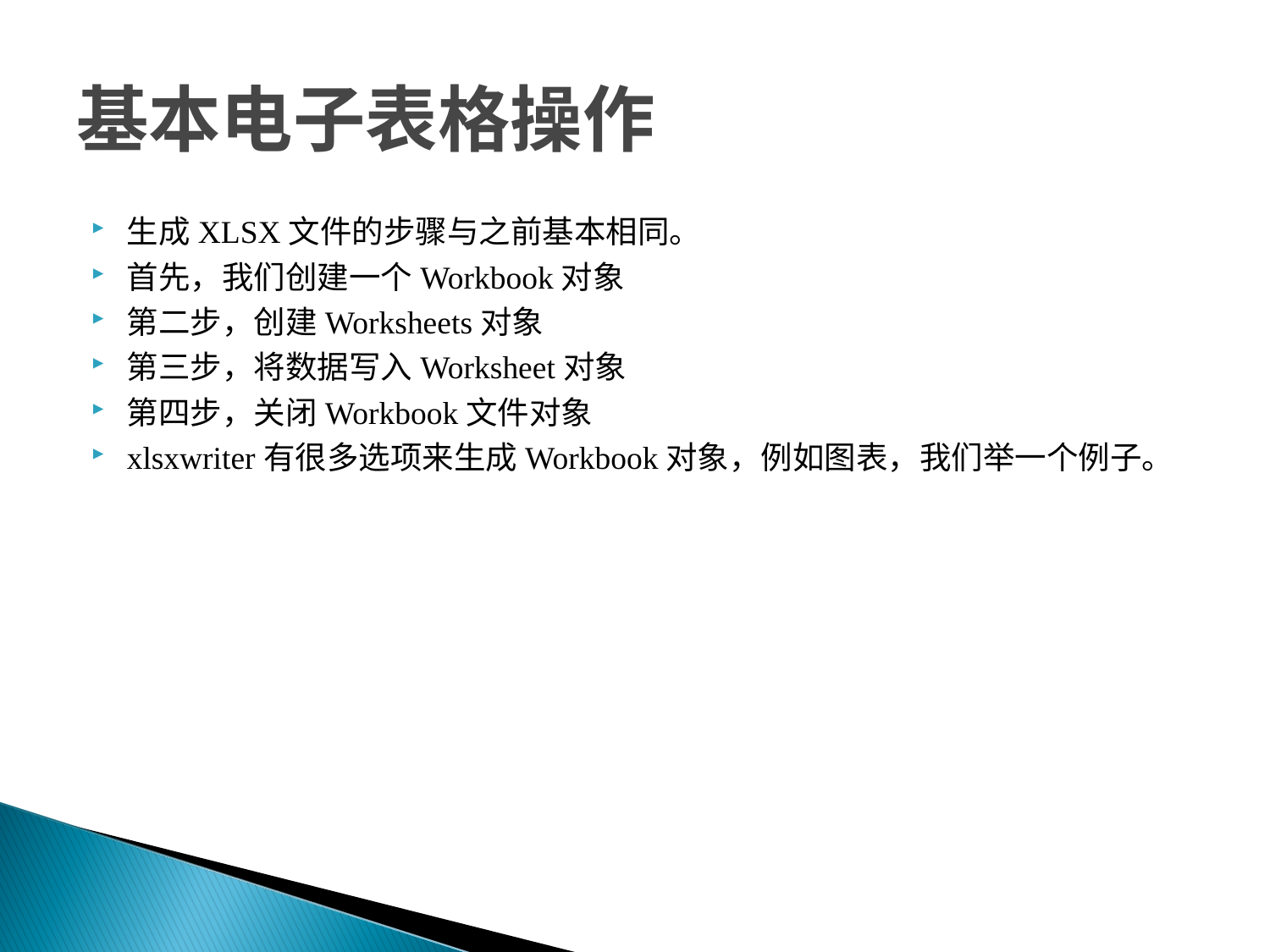

# 基本电子表格操作
生成XLSX文件的步骤与之前基本相同。
首先，我们创建一个Workbook对象
第二步，创建Worksheets对象
第三步，将数据写入Worksheet对象
第四步，关闭Workbook文件对象
xlsxwriter有很多选项来生成Workbook对象，例如图表，我们举一个例子。